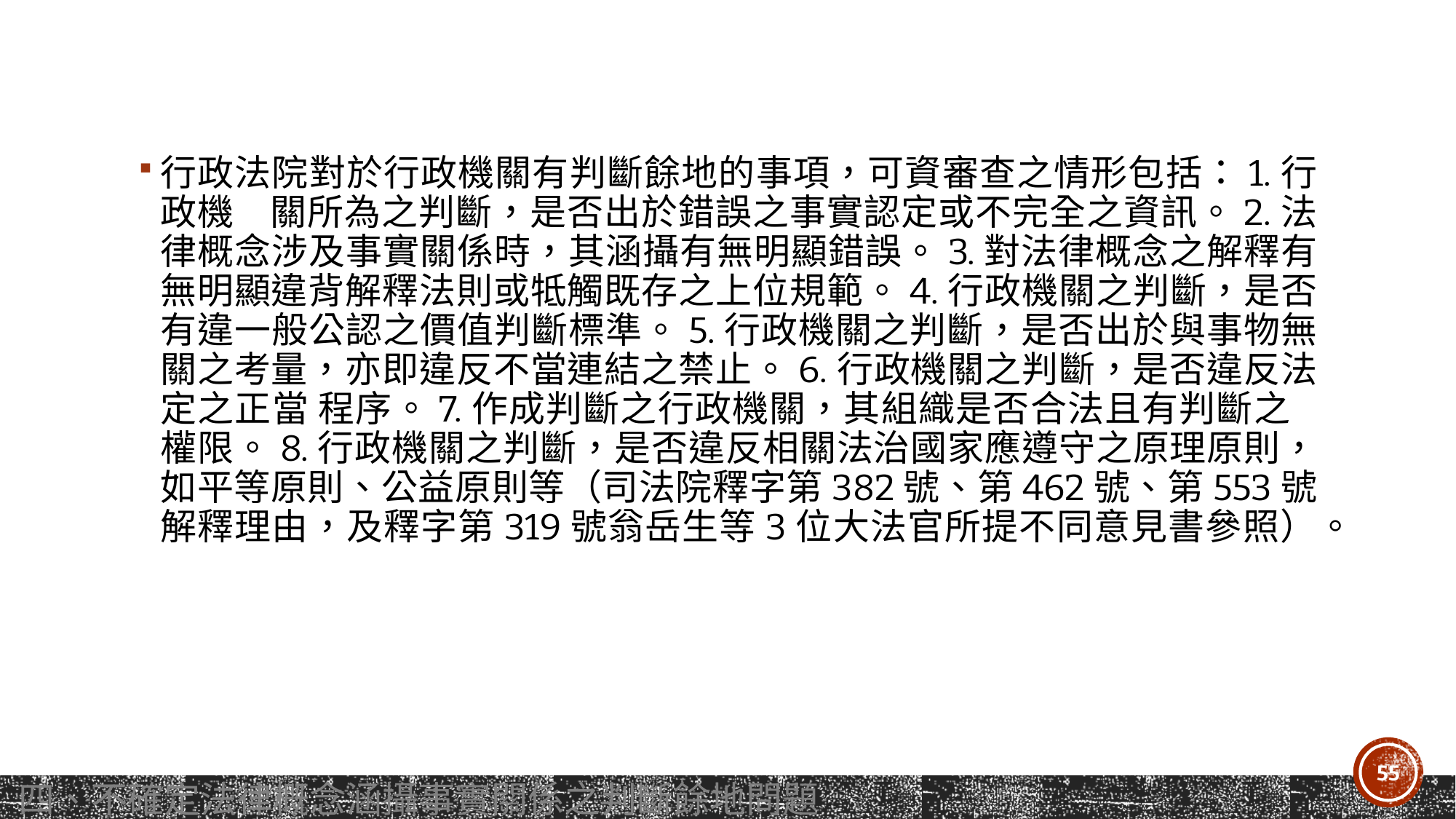

#
行政法院對於行政機關有判斷餘地的事項，可資審查之情形包括：1.行政機    關所為之判斷，是否出於錯誤之事實認定或不完全之資訊。2.法律概念涉及事實關係時，其涵攝有無明顯錯誤。3.對法律概念之解釋有無明顯違背解釋法則或牴觸既存之上位規範。4.行政機關之判斷，是否有違一般公認之價值判斷標準。5.行政機關之判斷，是否出於與事物無關之考量，亦即違反不當連結之禁止。6.行政機關之判斷，是否違反法定之正當 程序。7.作成判斷之行政機關，其組織是否合法且有判斷之    權限。8.行政機關之判斷，是否違反相關法治國家應遵守之原理原則，如平等原則、公益原則等（司法院釋字第382號、第462號、第553號解釋理由，及釋字第319號翁岳生等3位大法官所提不同意見書參照）。
55